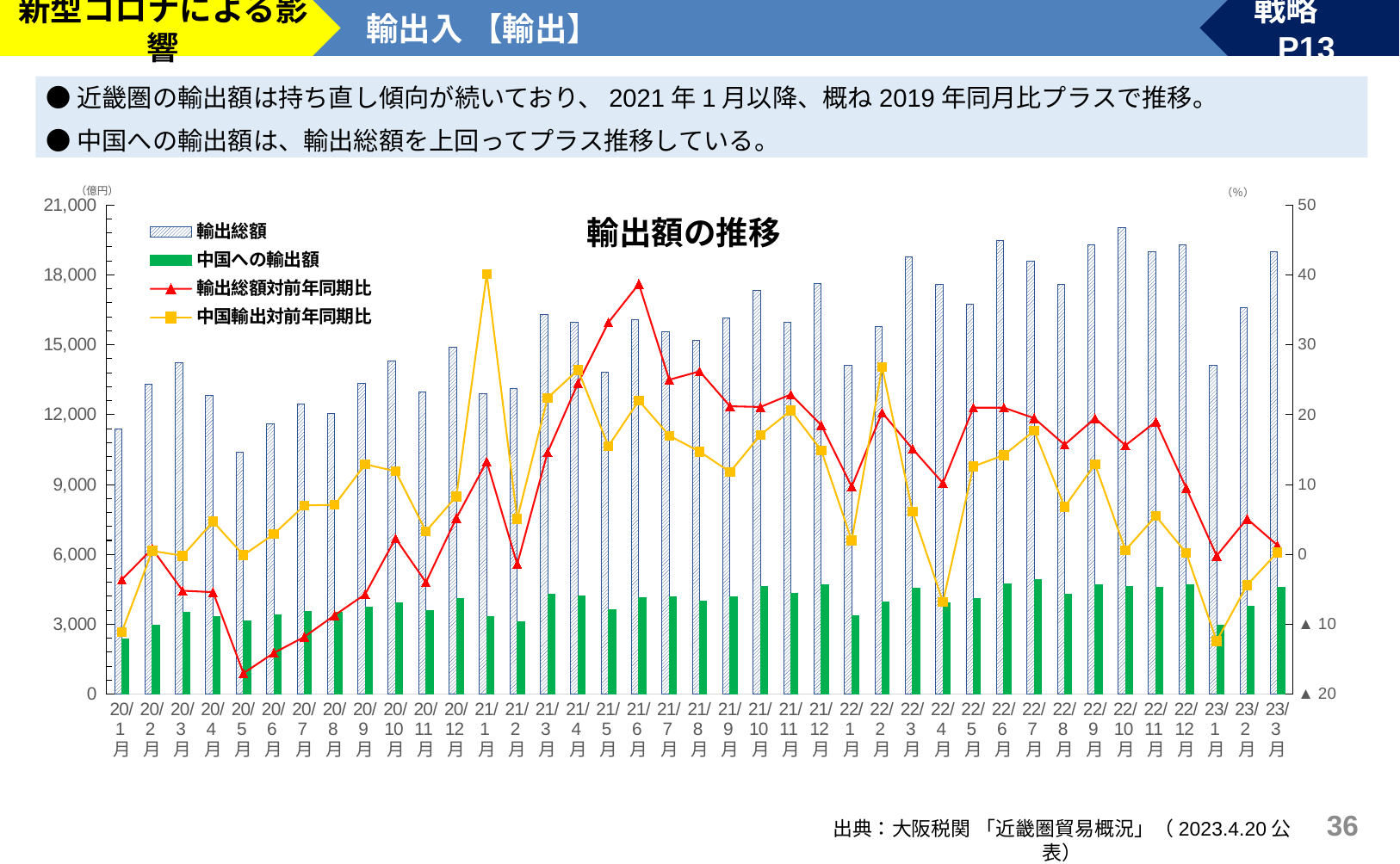

新型コロナによる影響
輸出入 【輸出】
戦略　P13
●近畿圏の輸出額は持ち直し傾向が続いており、2021年1月以降、概ね2019年同月比プラスで推移。
●中国への輸出額は、輸出総額を上回ってプラス推移している。

### Chart: 輸出額の推移

| Category | 輸出総額 | 中国への輸出額 | 輸出総額対前年同期比 | 中国輸出対前年同期比 |
|---|---|---|---|---|
| 20/1月 | 11377.0 | 2365.0 | -3.6 | -11.1 |
| 20/2月 | 13300.0 | 2964.0 | 0.8 | 0.5 |
| 20/3月 | 14219.0 | 3508.0 | -5.2 | -0.2 |
| 20/4月 | 12818.0 | 3330.0 | -5.4 | 4.7 |
| 20/5月 | 10387.0 | 3147.0 | -17.0 | -0.1 |
| 20/6月 | 11597.0 | 3406.0 | -14.1 | 2.9 |
| 20/7月 | 12445.0 | 3560.0 | -11.8 | 7.0 |
| 20/8月 | 12049.0 | 3499.0 | -8.7 | 7.1 |
| 20/9月 | 13340.0 | 3724.0 | -5.7 | 12.9 |
| 20/10月 | 14308.0 | 3935.0 | 2.3 | 11.9 |
| 20/11月 | 12982.0 | 3598.0 | -4.0 | 3.3 |
| 20/12月 | 14875.0 | 4095.0 | 5.2 | 8.3 |
| 21/1月 | 12891.0 | 3313.0 | 13.3 | 40.1 |
| 21/2月 | 13115.0 | 3114.0 | -1.4 | 5.1 |
| 21/3月 | 16300.0 | 4293.0 | 14.6 | 22.4 |
| 21/4月 | 15975.0 | 4209.0 | 24.5 | 26.4 |
| 21/5月 | 13834.0 | 3636.0 | 33.2 | 15.5 |
| 21/6月 | 16080.0 | 4157.0 | 38.7 | 22.0 |
| 21/7月 | 15560.0 | 4165.0 | 25.0 | 17.0 |
| 21/8月 | 15200.0 | 4012.0 | 26.2 | 14.7 |
| 21/9月 | 16160.0 | 4164.0 | 21.2 | 11.8 |
| 21/10月 | 17319.0 | 4609.0 | 21.1 | 17.1 |
| 21/11月 | 15958.0 | 4338.0 | 22.9 | 20.6 |
| 21/12月 | 17626.0 | 4704.0 | 18.5 | 14.9 |
| 22/1月 | 14136.0 | 3379.0 | 9.7 | 2.0 |
| 22/2月 | 15786.0 | 3948.0 | 20.3 | 26.8 |
| 22/3月 | 18758.0 | 4558.0 | 15.1 | 6.1 |
| 22/4月 | 17606.0 | 3924.0 | 10.2 | -6.8 |
| 22/5月 | 16737.0 | 4095.0 | 21.0 | 12.6 |
| 22/6月 | 19459.0 | 4750.0 | 21.0 | 14.2 |
| 22/7月 | 18571.0 | 4902.0 | 19.5 | 17.7 |
| 22/8月 | 17589.0 | 4285.0 | 15.7 | 6.8 |
| 22/9月 | 19305.0 | 4701.0 | 19.5 | 12.9 |
| 22/10月 | 20020.0 | 4638.0 | 15.6 | 0.6 |
| 22/11月 | 18984.0 | 4575.0 | 19.0 | 5.5 |
| 22/12月 | 19301.0 | 4713.0 | 9.5 | 0.2 |
| 23/1月 | 14103.0 | 2960.0 | -0.2 | -12.4 |
| 23/2月 | 16604.0 | 3772.0 | 5.1 | -4.4 |
| 23/3月 | 18985.0 | 4573.0 | 1.3 | 0.3 |
36
出典：大阪税関 「近畿圏貿易概況」（2023.4.20公表）